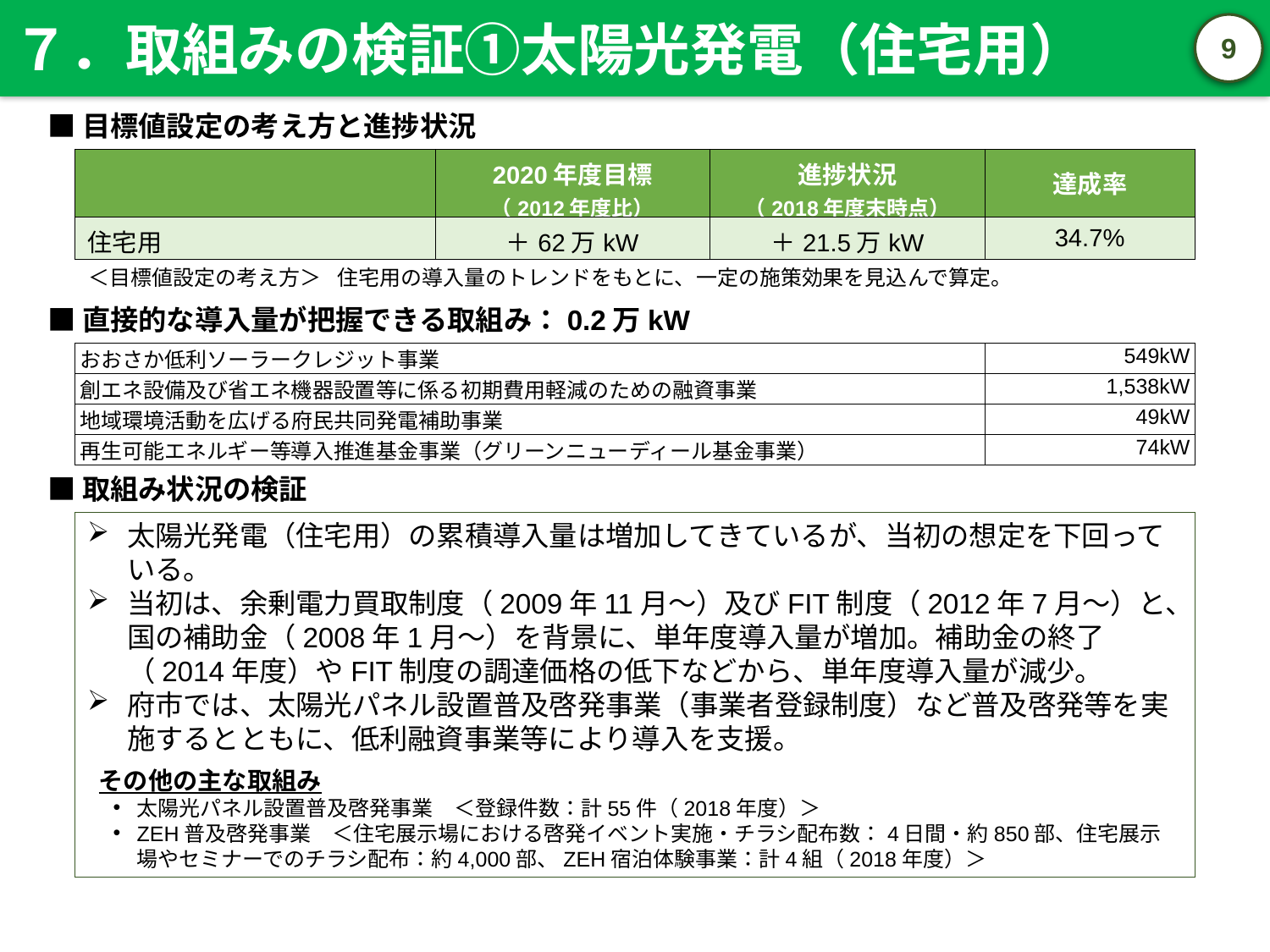

７．取組みの検証①太陽光発電（住宅用）
9
■目標値設定の考え方と進捗状況
|  | 2020年度目標 （2012年度比） | 進捗状況 （2018年度末時点） | 達成率 |
| --- | --- | --- | --- |
| 住宅用 | ＋62万kW | ＋21.5万kW | 34.7% |
＜目標値設定の考え方＞	住宅用の導入量のトレンドをもとに、一定の施策効果を見込んで算定。
■直接的な導入量が把握できる取組み：0.2万kW
| おおさか低利ソーラークレジット事業 | 549kW |
| --- | --- |
| 創エネ設備及び省エネ機器設置等に係る初期費用軽減のための融資事業 | 1,538kW |
| 地域環境活動を広げる府民共同発電補助事業 | 49kW |
| 再生可能エネルギー等導入推進基金事業（グリーンニューディール基金事業） | 74kW |
■取組み状況の検証
太陽光発電（住宅用）の累積導入量は増加してきているが、当初の想定を下回っている。
当初は、余剰電力買取制度（2009年11月～）及びFIT制度（2012年7月～）と、国の補助金（2008年1月～）を背景に、単年度導入量が増加。補助金の終了（2014年度）やFIT制度の調達価格の低下などから、単年度導入量が減少。
府市では、太陽光パネル設置普及啓発事業（事業者登録制度）など普及啓発等を実施するとともに、低利融資事業等により導入を支援。
その他の主な取組み
太陽光パネル設置普及啓発事業　＜登録件数：計55件（2018年度）＞
ZEH普及啓発事業　＜住宅展示場における啓発イベント実施・チラシ配布数：4日間・約850部、住宅展示場やセミナーでのチラシ配布：約4,000部、ZEH宿泊体験事業：計4組（2018年度）＞